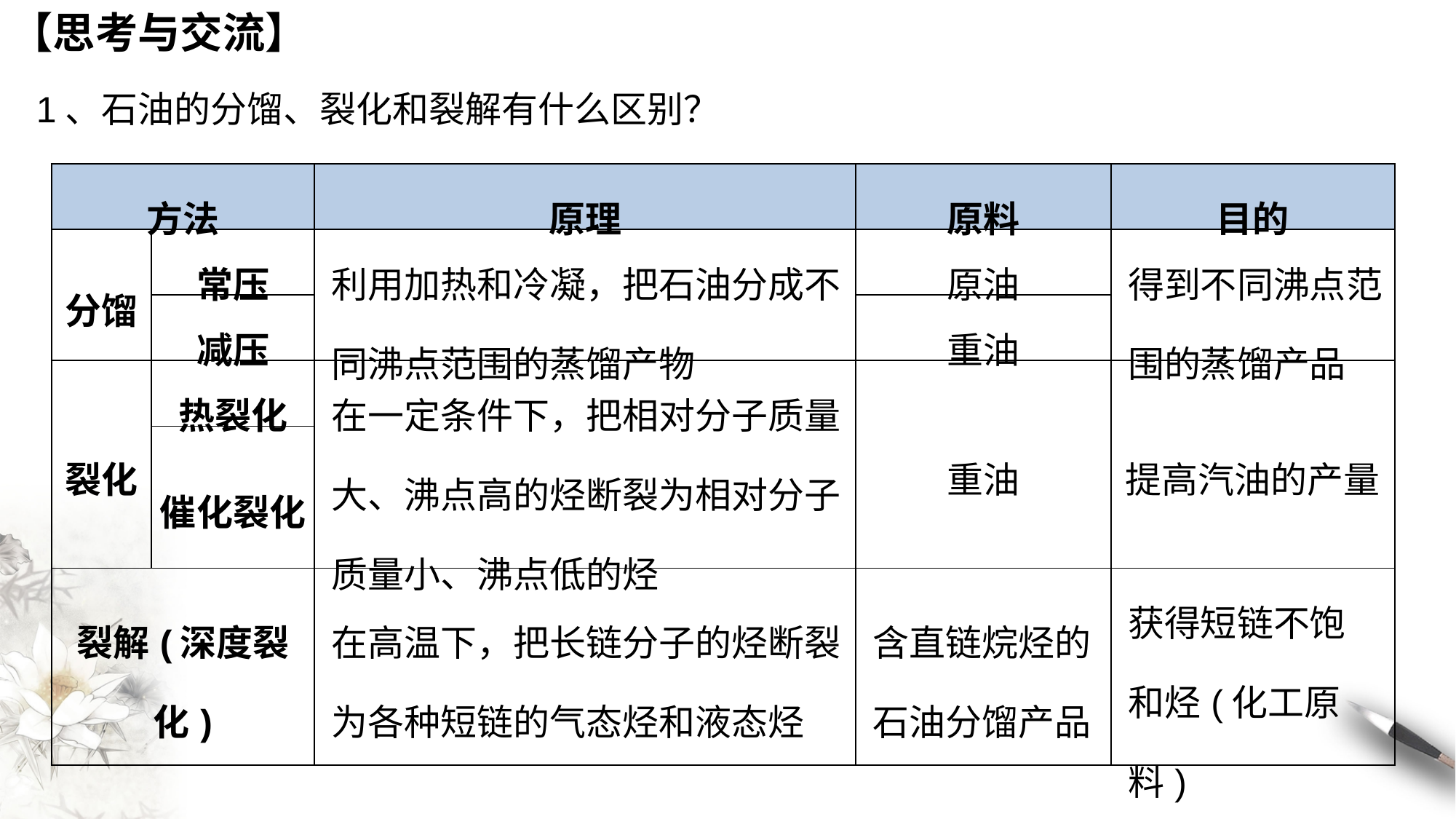

【思考与交流】
1、石油的分馏、裂化和裂解有什么区别？
| 方法 |  | 原理 | 原料 | 目的 |
| --- | --- | --- | --- | --- |
| 分馏 | 常压 | 利用加热和冷凝，把石油分成不同沸点范围的蒸馏产物 | 原油 | 得到不同沸点范围的蒸馏产品 |
|  | 减压 |  | 重油 |  |
| 裂化 | 热裂化 | 在一定条件下，把相对分子质量大、沸点高的烃断裂为相对分子质量小、沸点低的烃 | 重油 | 提高汽油的产量 |
|  | 催化裂化 |  |  |  |
| 裂解(深度裂化) |  | 在高温下，把长链分子的烃断裂为各种短链的气态烃和液态烃 | 含直链烷烃的石油分馏产品 | 获得短链不饱 和烃(化工原料) |